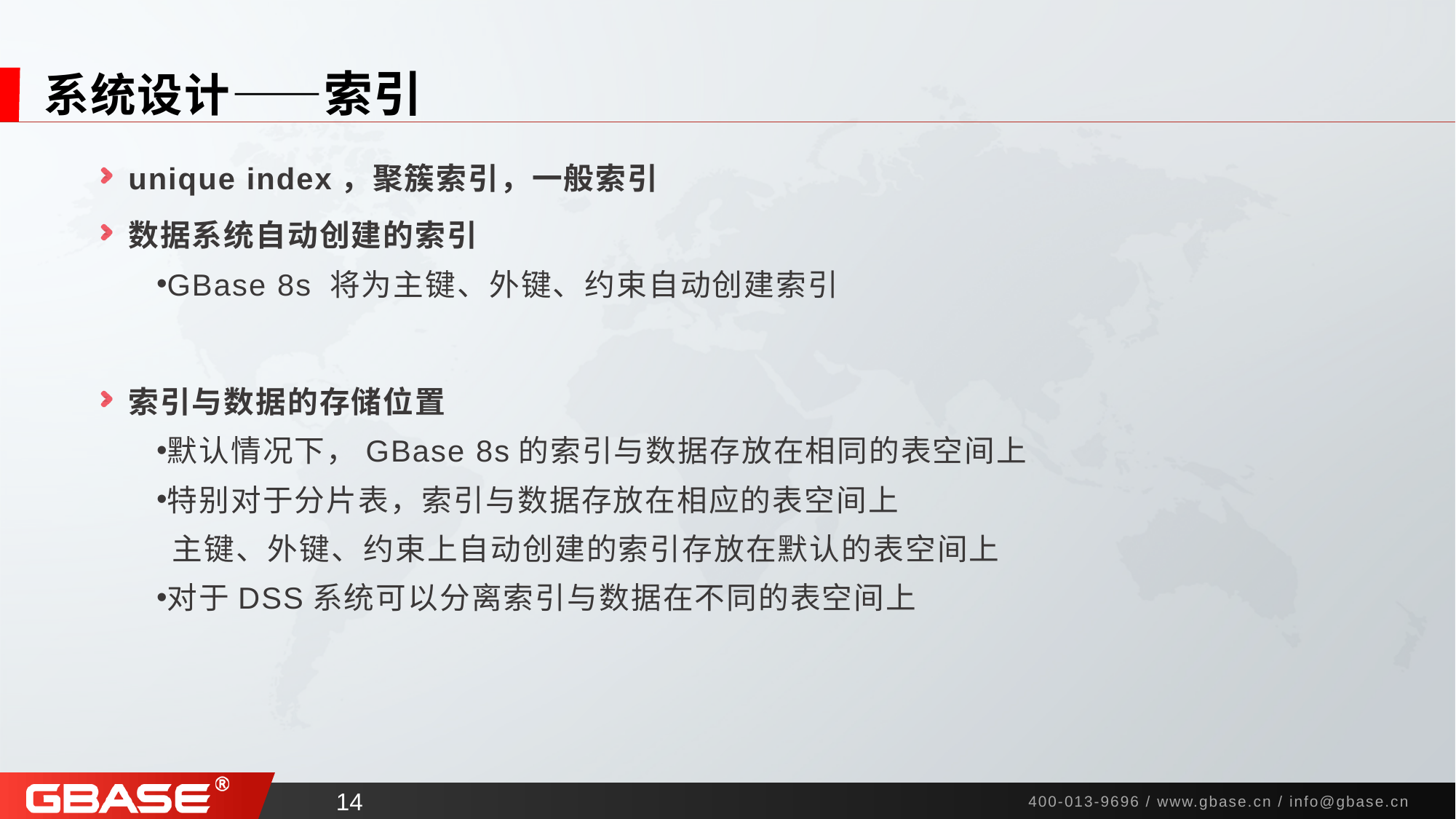

# 系统设计——索引
unique index，聚簇索引，一般索引
数据系统自动创建的索引
GBase 8s 将为主键、外键、约束自动创建索引

索引与数据的存储位置
默认情况下，GBase 8s的索引与数据存放在相同的表空间上
特别对于分片表，索引与数据存放在相应的表空间上
 主键、外键、约束上自动创建的索引存放在默认的表空间上
对于DSS系统可以分离索引与数据在不同的表空间上